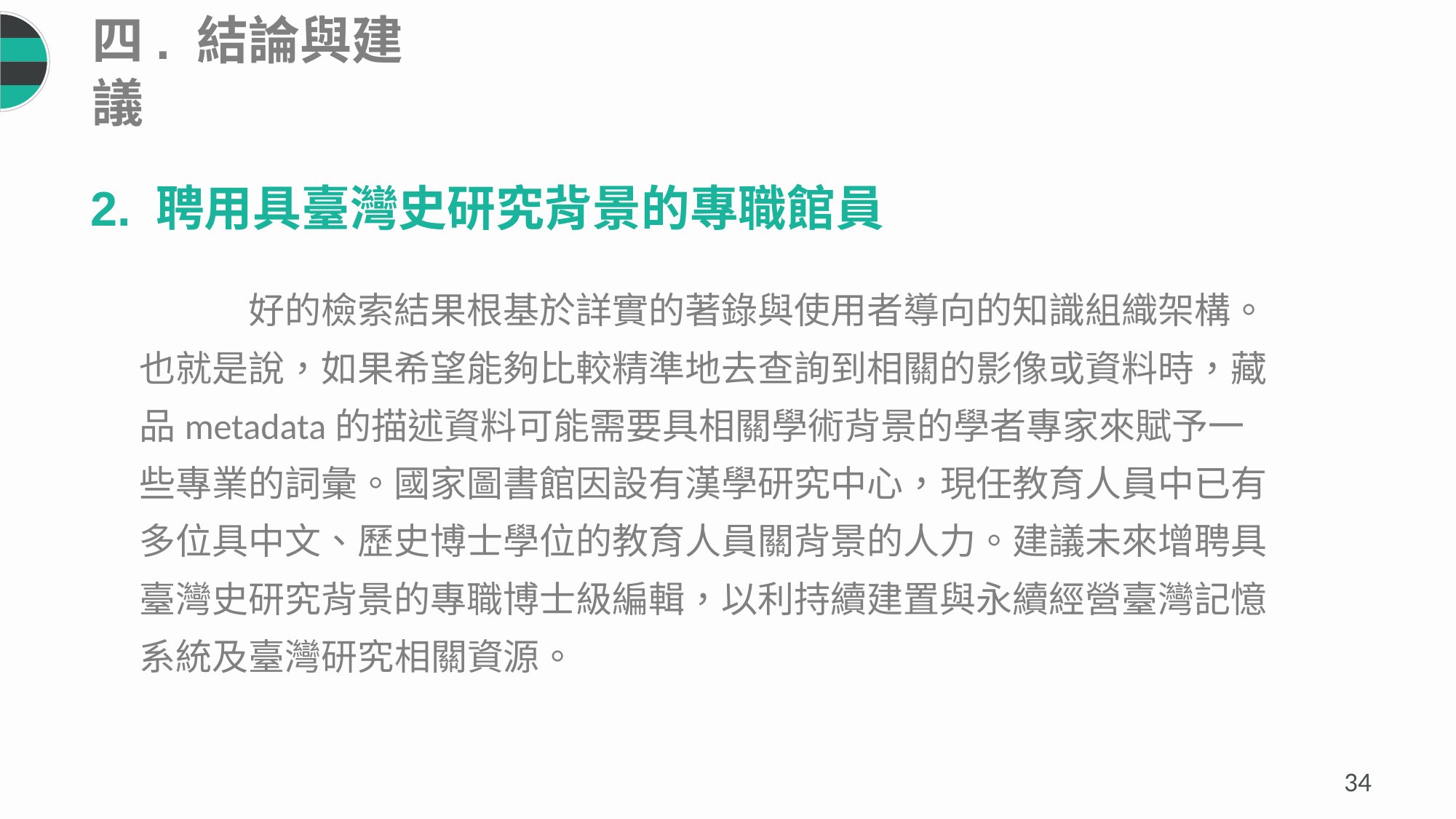

四. 結論與建議
2. 聘用具臺灣史研究背景的專職館員
	好的檢索結果根基於詳實的著錄與使用者導向的知識組織架構。也就是說，如果希望能夠比較精準地去查詢到相關的影像或資料時，藏品metadata的描述資料可能需要具相關學術背景的學者專家來賦予一些專業的詞彙。國家圖書館因設有漢學研究中心，現任教育人員中已有多位具中文、歷史博士學位的教育人員關背景的人力。建議未來增聘具臺灣史研究背景的專職博士級編輯，以利持續建置與永續經營臺灣記憶系統及臺灣研究相關資源。
34